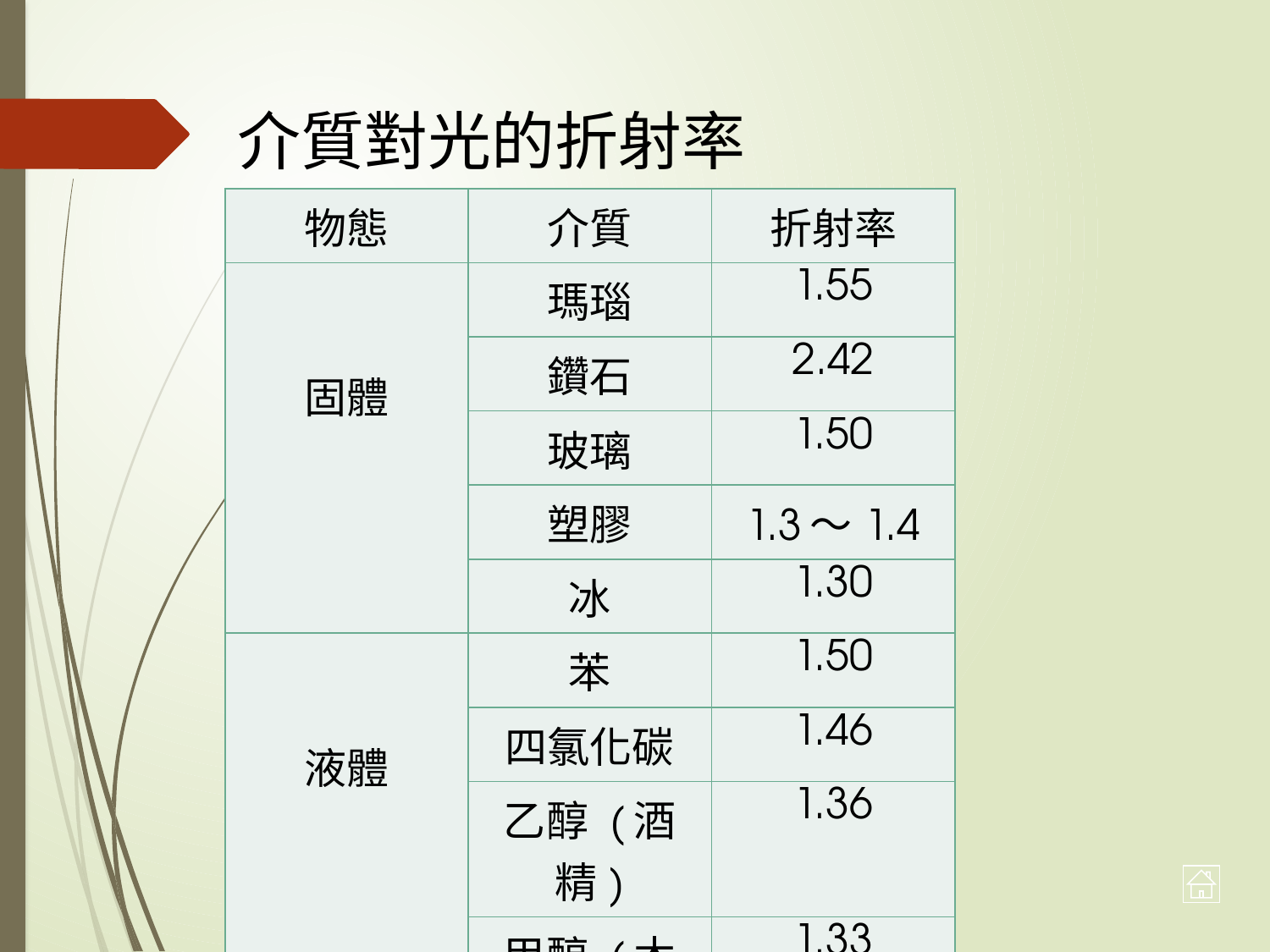

介質對光的折射率
| 物態 | 介質 | 折射率 |
| --- | --- | --- |
| 固體 | 瑪瑙 | 1.55 |
|  | 鑽石 | 2.42 |
|  | 玻璃 | 1.50 |
|  | 塑膠 | 1.3～1.4 |
|  | 冰 | 1.30 |
| 液體 | 苯 | 1.50 |
|  | 四氯化碳 | 1.46 |
|  | 乙醇 (酒精) | 1.36 |
|  | 甲醇 (木精) | 1.33 |
|  | 水（20o） | 1.33 |
| 氣體 | 空氣（0℃） | 1.00029 |